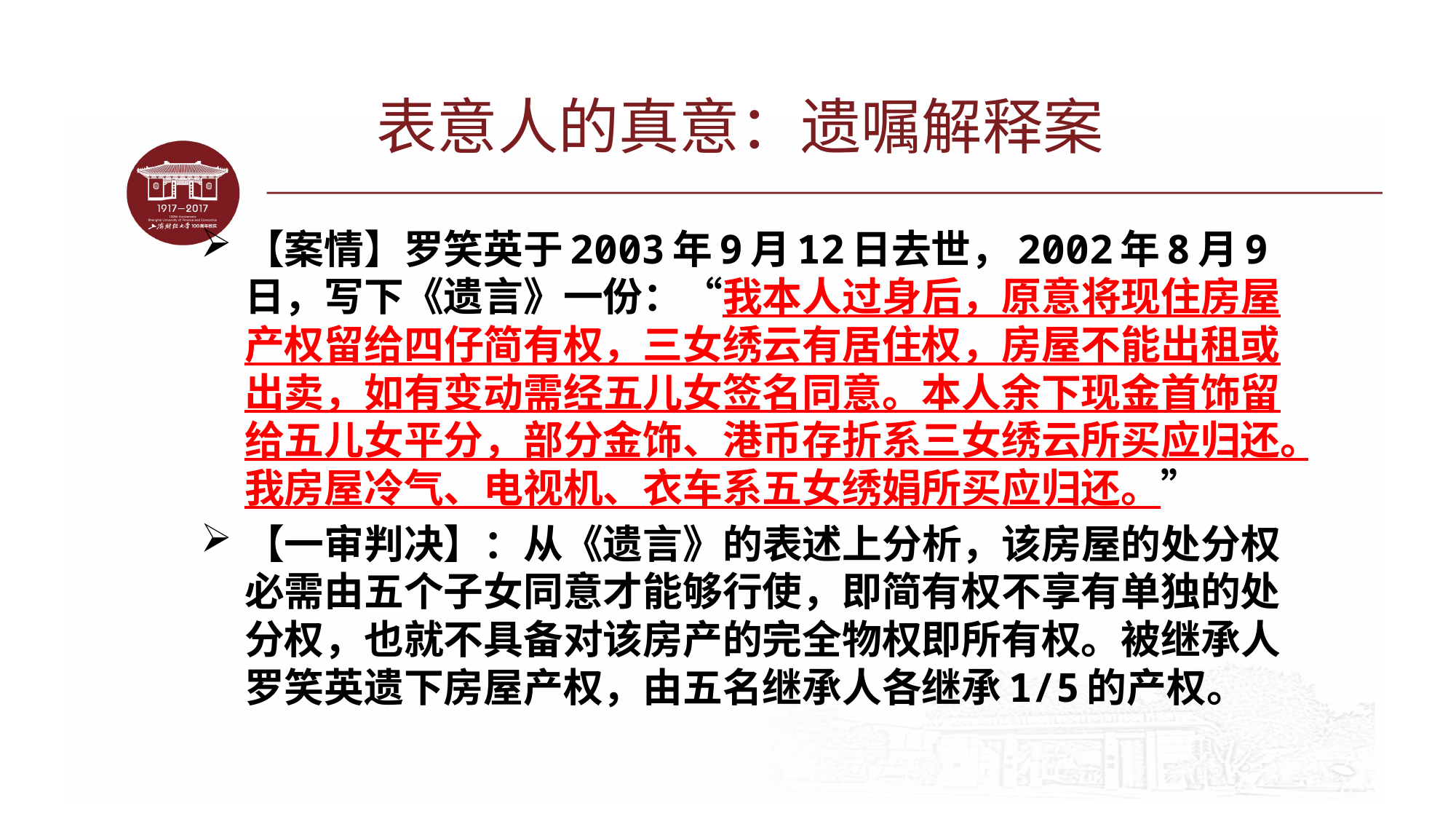

# 表意人的真意：遗嘱解释案
【案情】罗笑英于2003年9月12日去世，2002年8月9日，写下《遗言》一份：“我本人过身后，原意将现住房屋产权留给四仔简有权，三女绣云有居住权，房屋不能出租或出卖，如有变动需经五儿女签名同意。本人余下现金首饰留给五儿女平分，部分金饰、港币存折系三女绣云所买应归还。我房屋冷气、电视机、衣车系五女绣娟所买应归还。”
【一审判决】：从《遗言》的表述上分析，该房屋的处分权必需由五个子女同意才能够行使，即简有权不享有单独的处分权，也就不具备对该房产的完全物权即所有权。被继承人罗笑英遗下房屋产权，由五名继承人各继承1/5的产权。